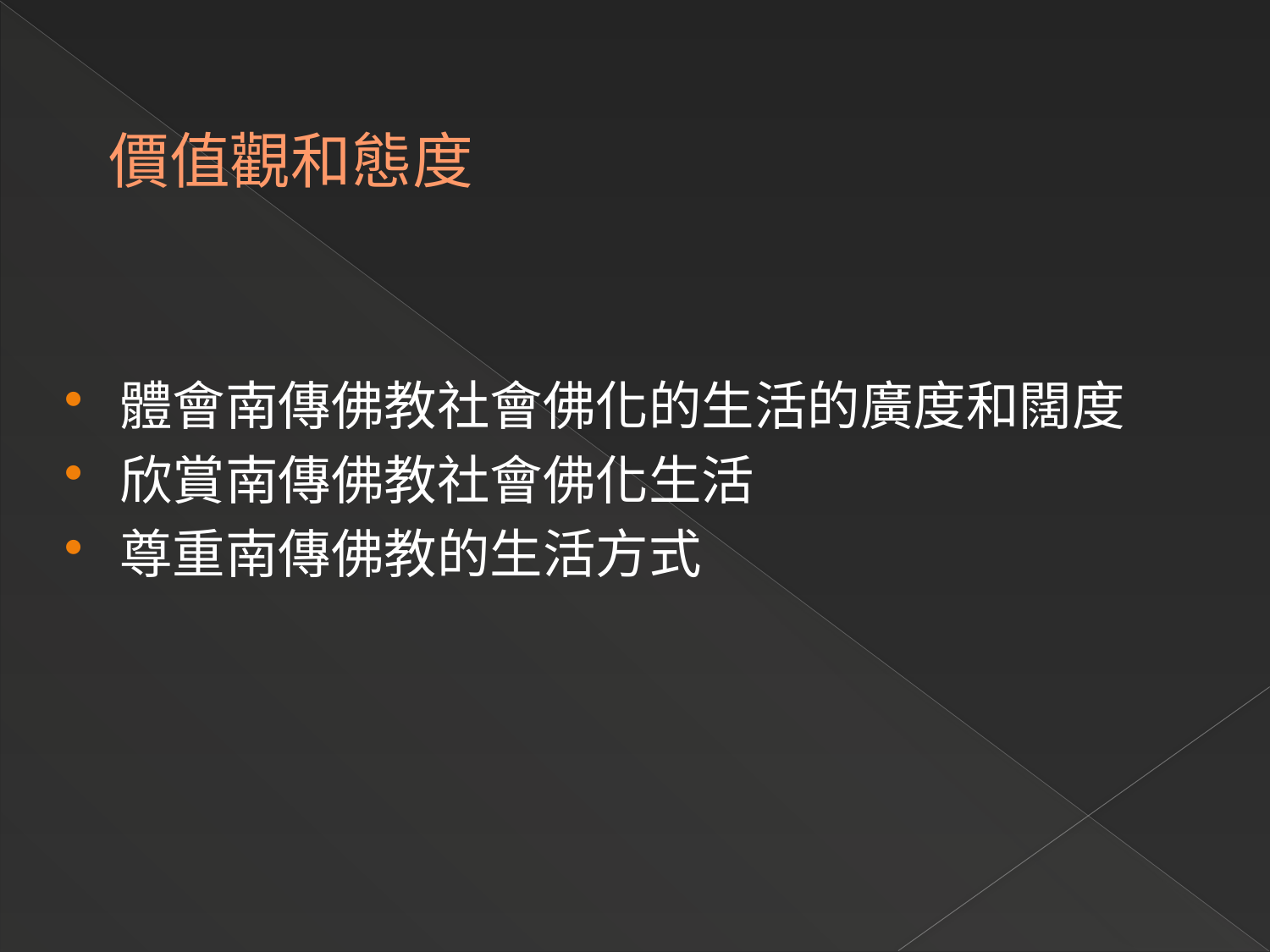

# 價值觀和態度
體會南傳佛教社會佛化的生活的廣度和闊度
欣賞南傳佛教社會佛化生活
尊重南傳佛教的生活方式